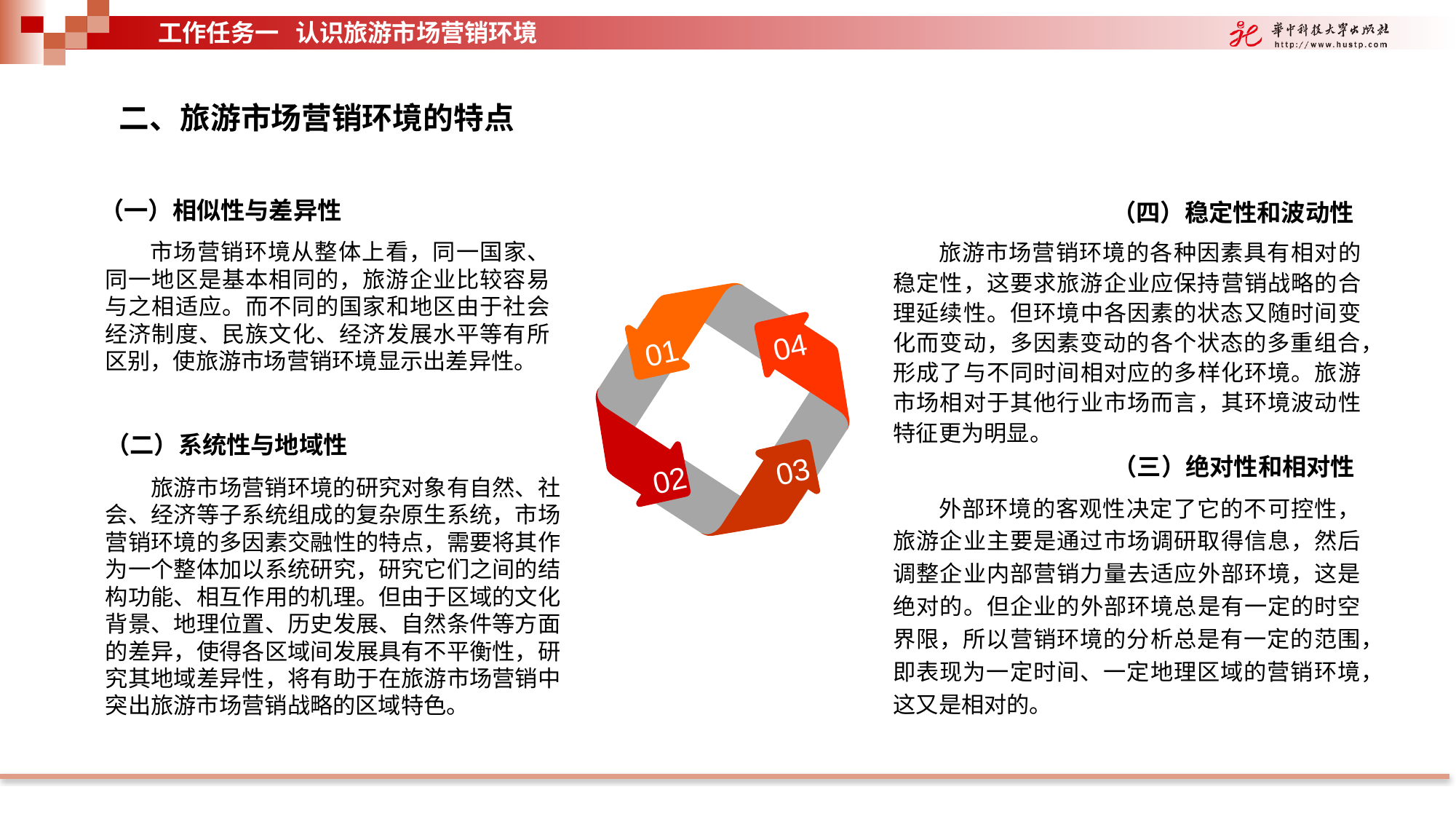

工作任务一   认识旅游市场营销环境
二、旅游市场营销环境的特点
（一）相似性与差异性
（四）稳定性和波动性
旅游市场营销环境的各种因素具有相对的稳定性，这要求旅游企业应保持营销战略的合理延续性。但环境中各因素的状态又随时间变化而变动，多因素变动的各个状态的多重组合，形成了与不同时间相对应的多样化环境。旅游市场相对于其他行业市场而言，其环境波动性特征更为明显。
市场营销环境从整体上看，同一国家、同一地区是基本相同的，旅游企业比较容易与之相适应。而不同的国家和地区由于社会经济制度、民族文化、经济发展水平等有所区别，使旅游市场营销环境显示出差异性。

01
04
02
03
（二）系统性与地域性
（三）绝对性和相对性
旅游市场营销环境的研究对象有自然、社会、经济等子系统组成的复杂原生系统，市场营销环境的多因素交融性的特点，需要将其作为一个整体加以系统研究，研究它们之间的结构功能、相互作用的机理。但由于区域的文化背景、地理位置、历史发展、自然条件等方面的差异，使得各区域间发展具有不平衡性，研究其地域差异性，将有助于在旅游市场营销中突出旅游市场营销战略的区域特色。
外部环境的客观性决定了它的不可控性，旅游企业主要是通过市场调研取得信息，然后调整企业内部营销力量去适应外部环境，这是绝对的。但企业的外部环境总是有一定的时空界限，所以营销环境的分析总是有一定的范围，即表现为一定时间、一定地理区域的营销环境，这又是相对的。